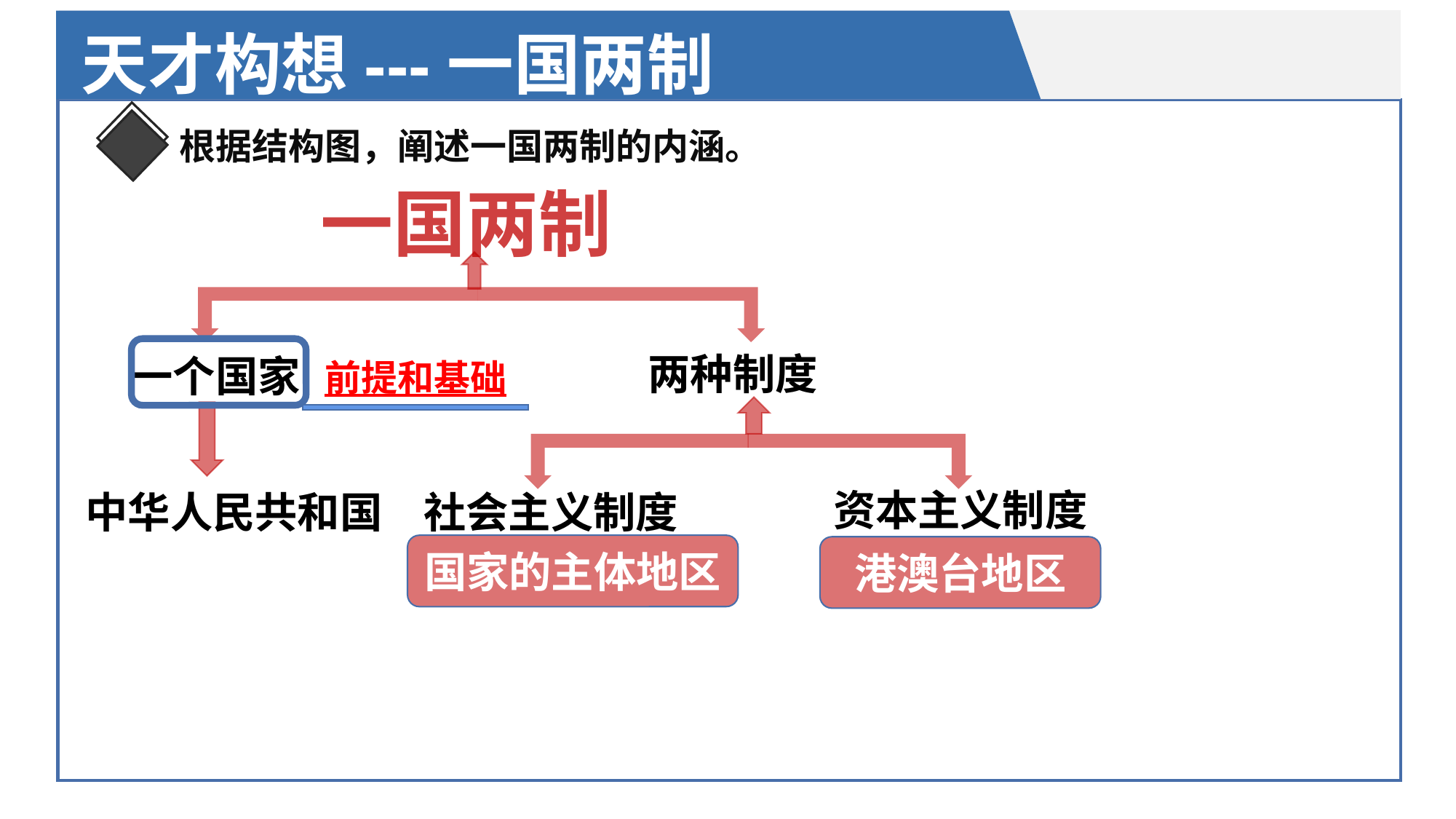

天才构想---一国两制

      根据结构图，阐述一国两制的内涵。

一国两制

两种制度
一个国家
前提和基础

资本主义制度
中华人民共和国
社会主义制度
国家的主体地区
港澳台地区